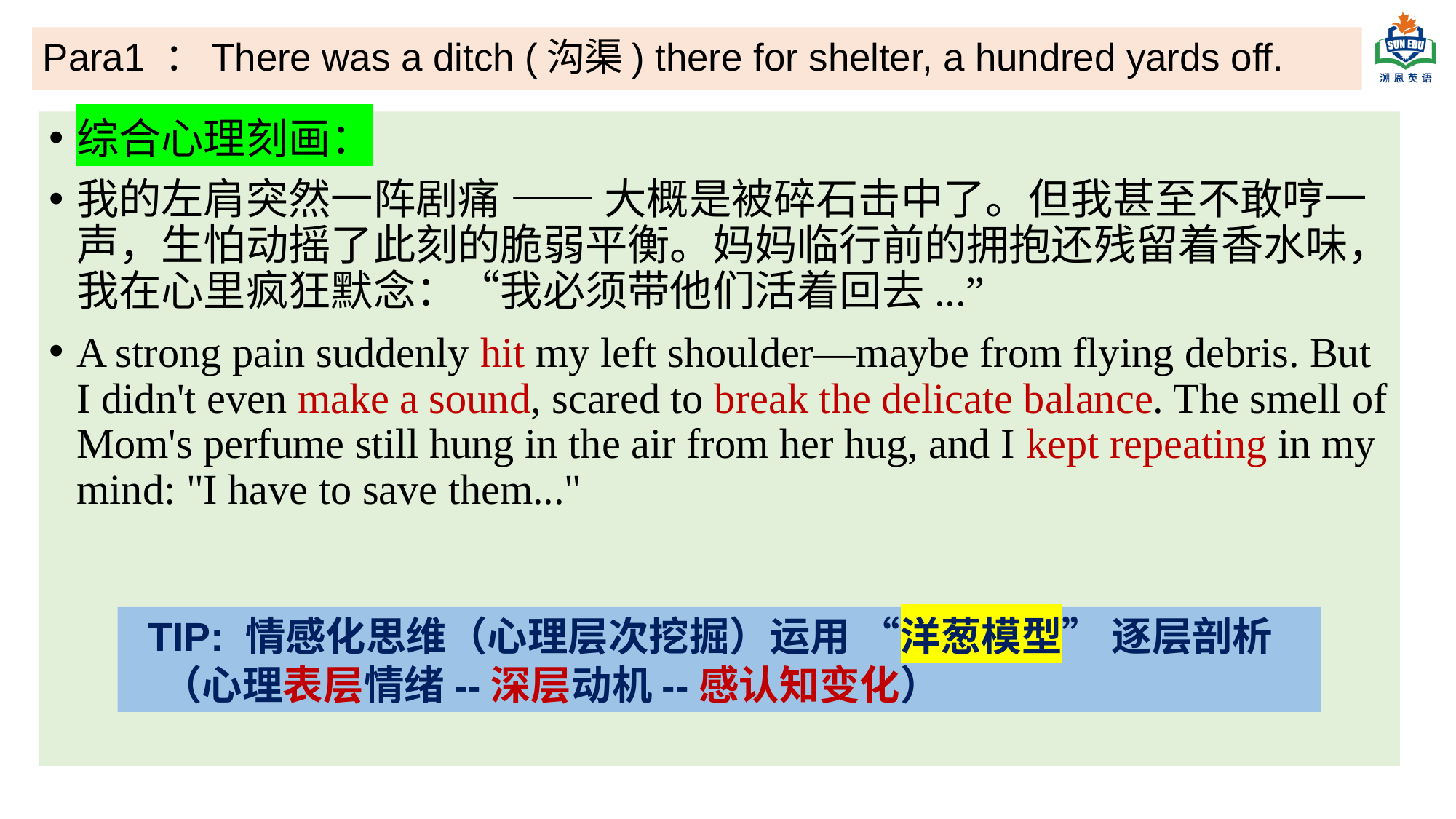

Para1 ：There was a ditch (沟渠) there for shelter, a hundred yards off.
综合心理刻画：
我的左肩突然一阵剧痛 —— 大概是被碎石击中了。但我甚至不敢哼一声，生怕动摇了此刻的脆弱平衡。妈妈临行前的拥抱还残留着香水味，我在心里疯狂默念：“我必须带他们活着回去...”
A strong pain suddenly hit my left shoulder—maybe from flying debris. But I didn't even make a sound, scared to break the delicate balance. The smell of Mom's perfume still hung in the air from her hug, and I kept repeating in my mind: "I have to save them..."
  tip: 情感化思维（心理层次挖掘）运用 “洋葱模型” 逐层剖析         （心理表层情绪--深层动机--感认知变化）